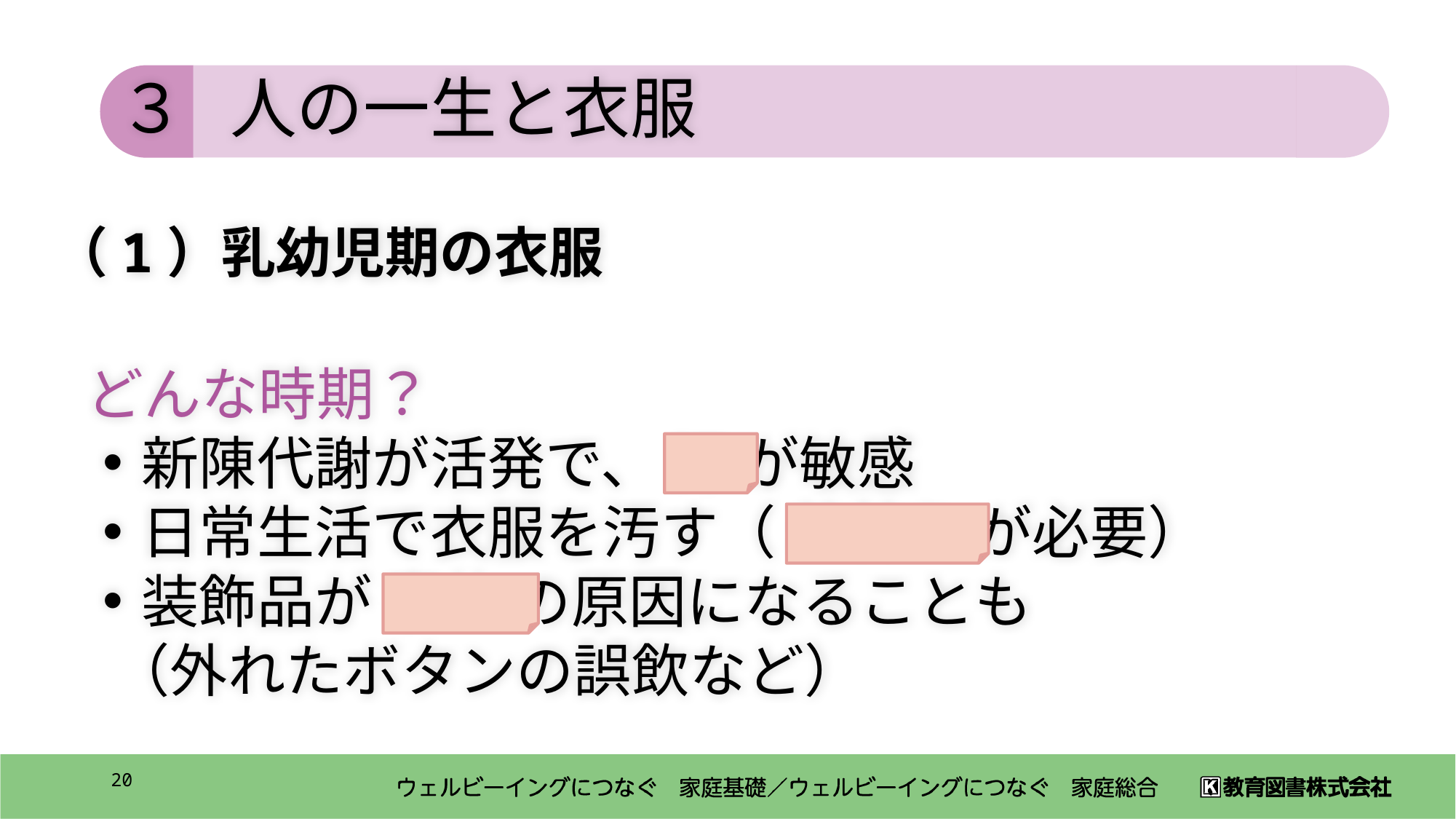

３
人の一生と衣服
（1）乳幼児期の衣服
どんな時期？
新陳代謝が活発で、 汗 が敏感
日常生活で衣服を汚す（ 着替え が必要）
装飾品が 事故 の原因になることも
 （外れたボタンの誤飲など）

20